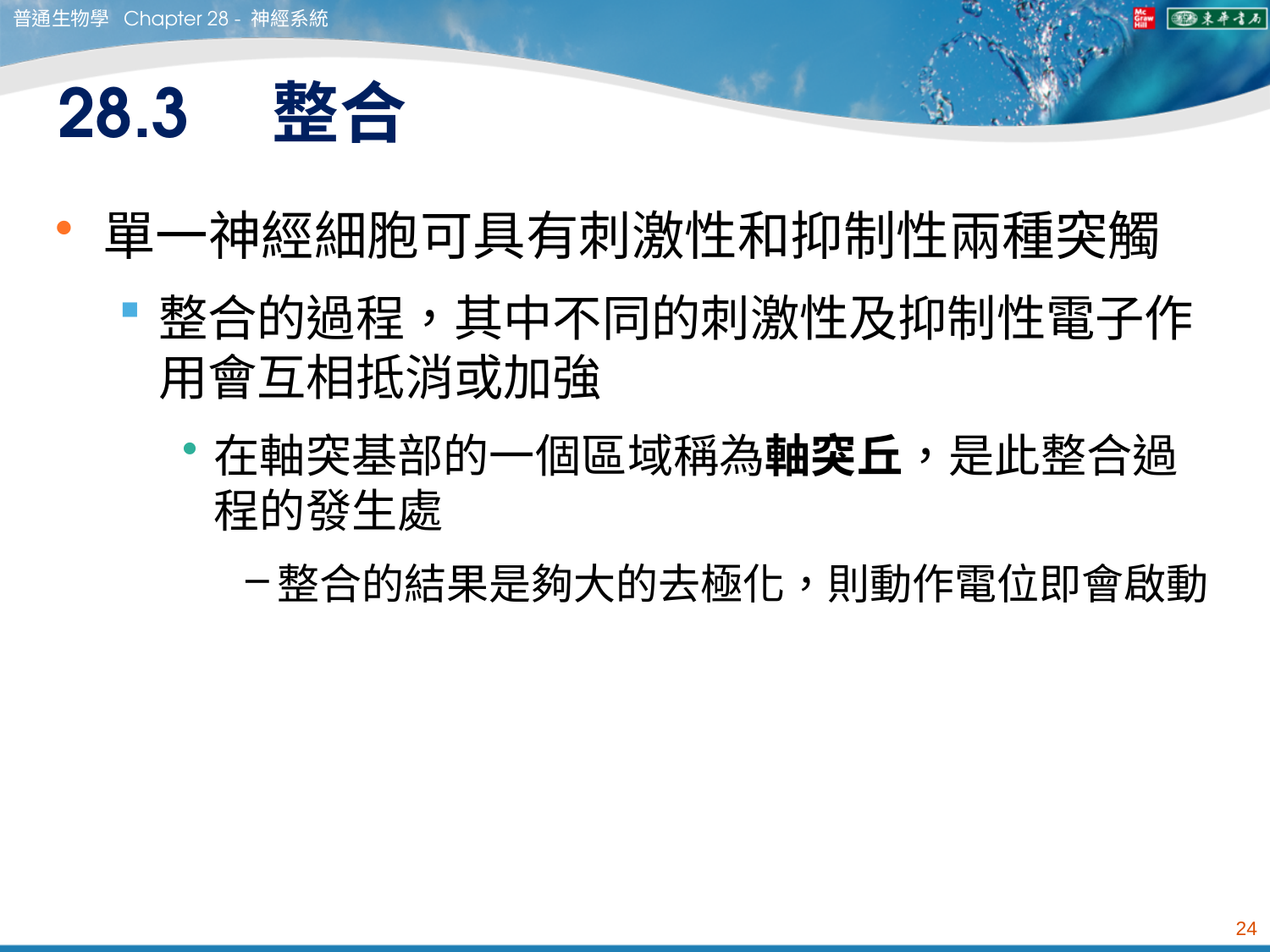

普通生物學  Chapter 28 - 神經系統
# 28.3　整合
單一神經細胞可具有刺激性和抑制性兩種突觸
整合的過程，其中不同的刺激性及抑制性電子作用會互相抵消或加強
在軸突基部的一個區域稱為軸突丘，是此整合過程的發生處
整合的結果是夠大的去極化，則動作電位即會啟動

24